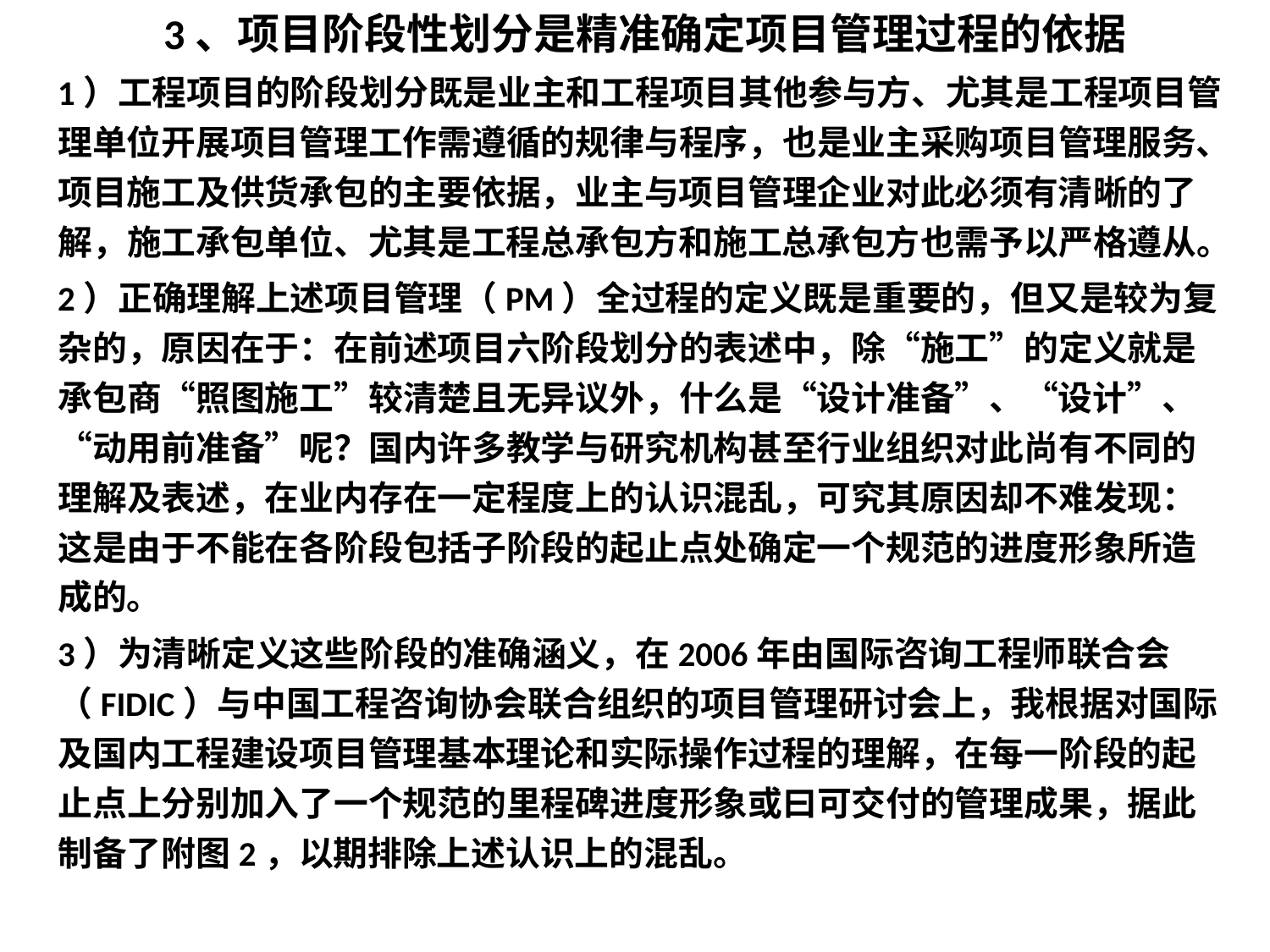

# 3、项目阶段性划分是精准确定项目管理过程的依据
1）工程项目的阶段划分既是业主和工程项目其他参与方、尤其是工程项目管理单位开展项目管理工作需遵循的规律与程序，也是业主采购项目管理服务、项目施工及供货承包的主要依据，业主与项目管理企业对此必须有清晰的了解，施工承包单位、尤其是工程总承包方和施工总承包方也需予以严格遵从。
2）正确理解上述项目管理（PM）全过程的定义既是重要的，但又是较为复杂的，原因在于：在前述项目六阶段划分的表述中，除“施工”的定义就是承包商“照图施工”较清楚且无异议外，什么是“设计准备”、“设计”、“动用前准备”呢？国内许多教学与研究机构甚至行业组织对此尚有不同的理解及表述，在业内存在一定程度上的认识混乱，可究其原因却不难发现：这是由于不能在各阶段包括子阶段的起止点处确定一个规范的进度形象所造成的。
3）为清晰定义这些阶段的准确涵义，在2006年由国际咨询工程师联合会（FIDIC）与中国工程咨询协会联合组织的项目管理研讨会上，我根据对国际及国内工程建设项目管理基本理论和实际操作过程的理解，在每一阶段的起止点上分别加入了一个规范的里程碑进度形象或曰可交付的管理成果，据此制备了附图2，以期排除上述认识上的混乱。